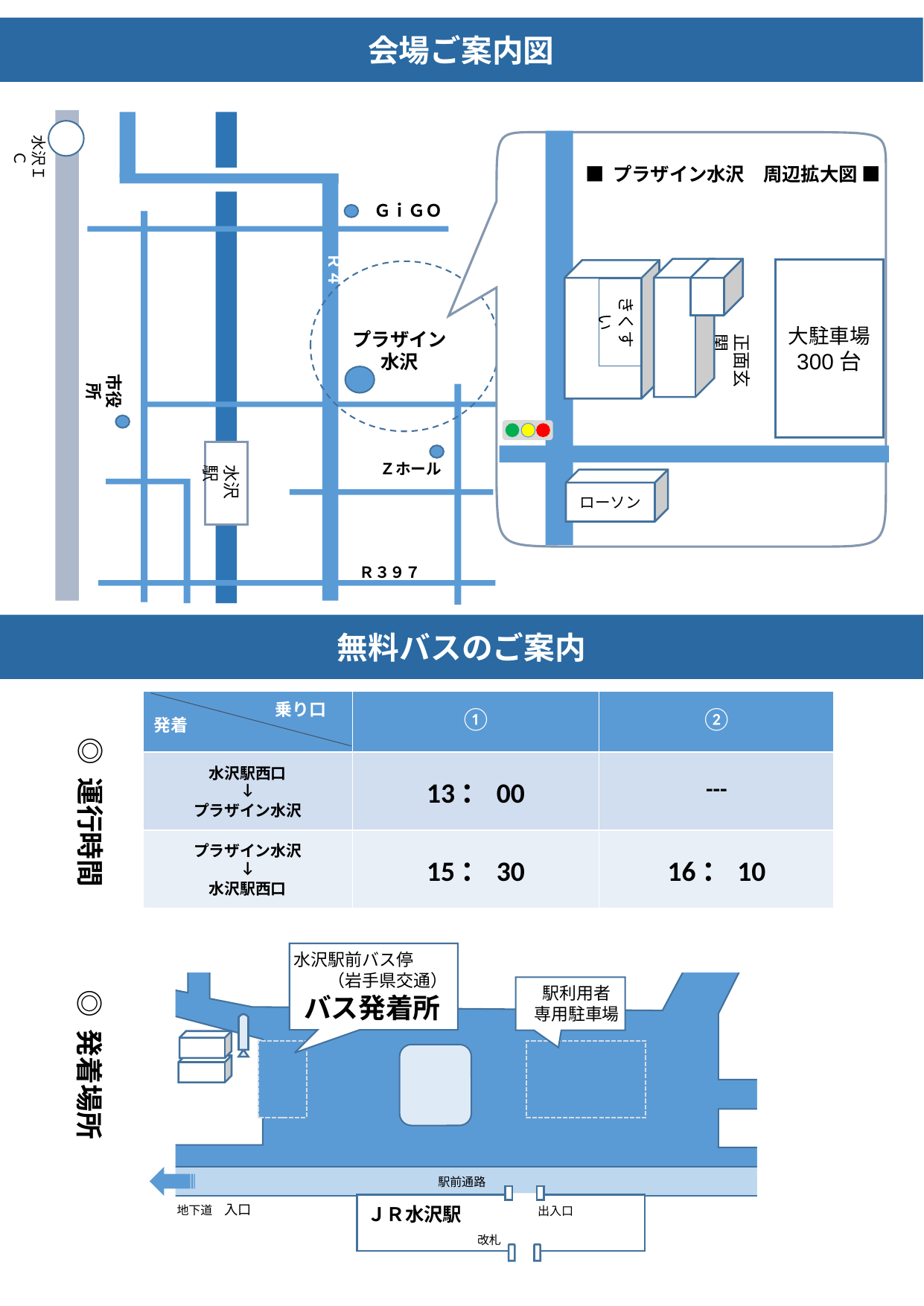

会場ご案内図

水沢ＩＣ

ＧｉＧＯ

Ｒ４

プラザイン
水沢
市役所

水沢駅

Ｚホール

Ｒ３９７

■ プラザイン水沢　周辺拡大図 ■
大駐車場
300台

きくすい
正面玄関

ローソン

Ｒ４
無料バスのご案内
|  | ① | ② |
| --- | --- | --- |
| 水沢駅西口 ↓ プラザイン水沢 | 13：00 | --- |
| プラザイン水沢 ↓ 水沢駅西口 | 15：30 | 16：10 |
乗り口
発着
◎ 運行時間

駅前通路

地下道　入口
ＪＲ水沢駅
出入口
改札

水沢駅前バス停
　　（岩手県交通）
駅利用者
専用駐車場

バス発着所

◎ 発着場所